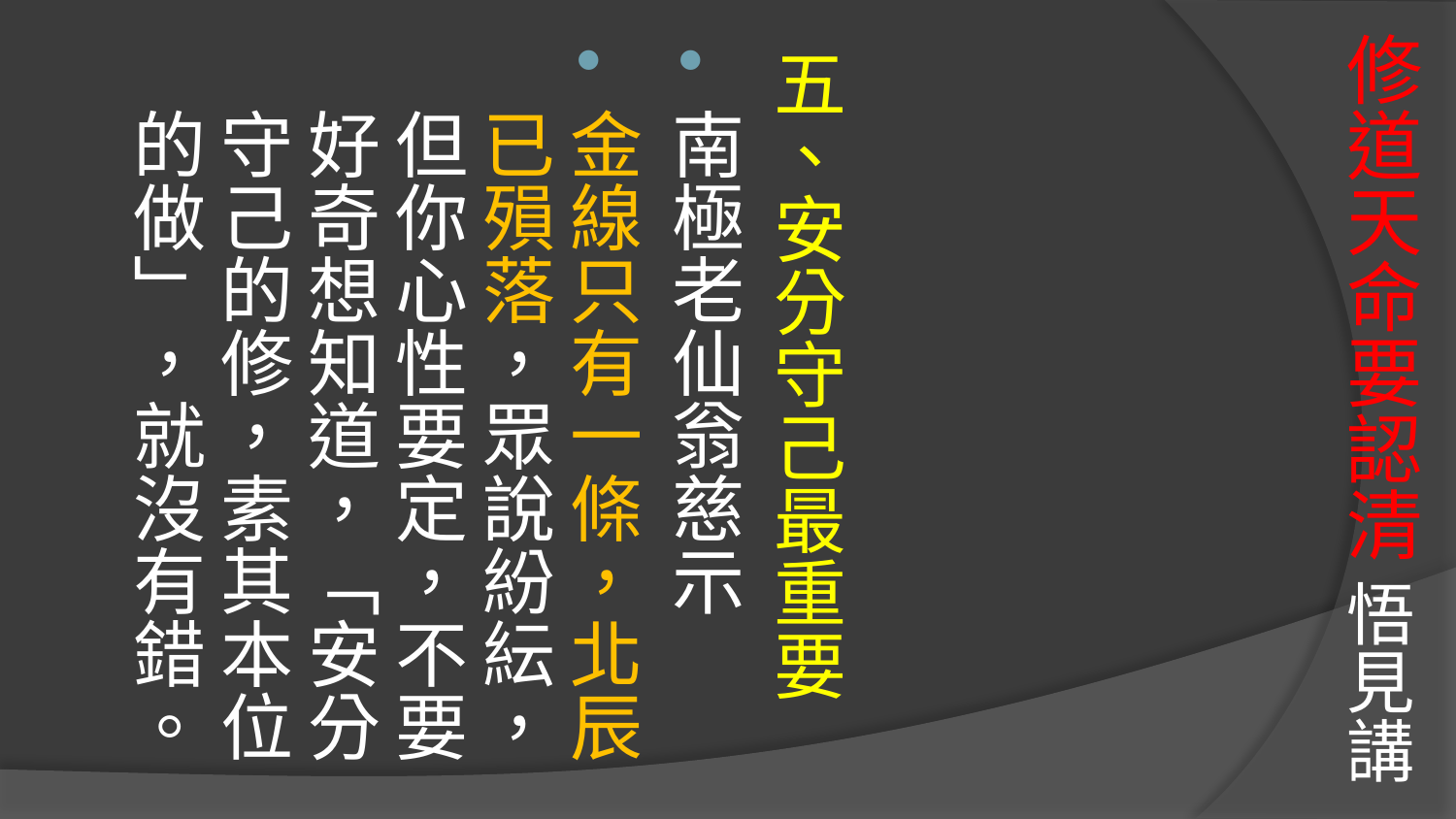

# 修道天命要認清 悟見講
五、安分守己最重要
南極老仙翁慈示
金線只有一條，北辰已殞落，眾說紛紜，
但你心性要定，不要好奇想知道，「安分守己的修，素其本位的做」，就沒有錯。